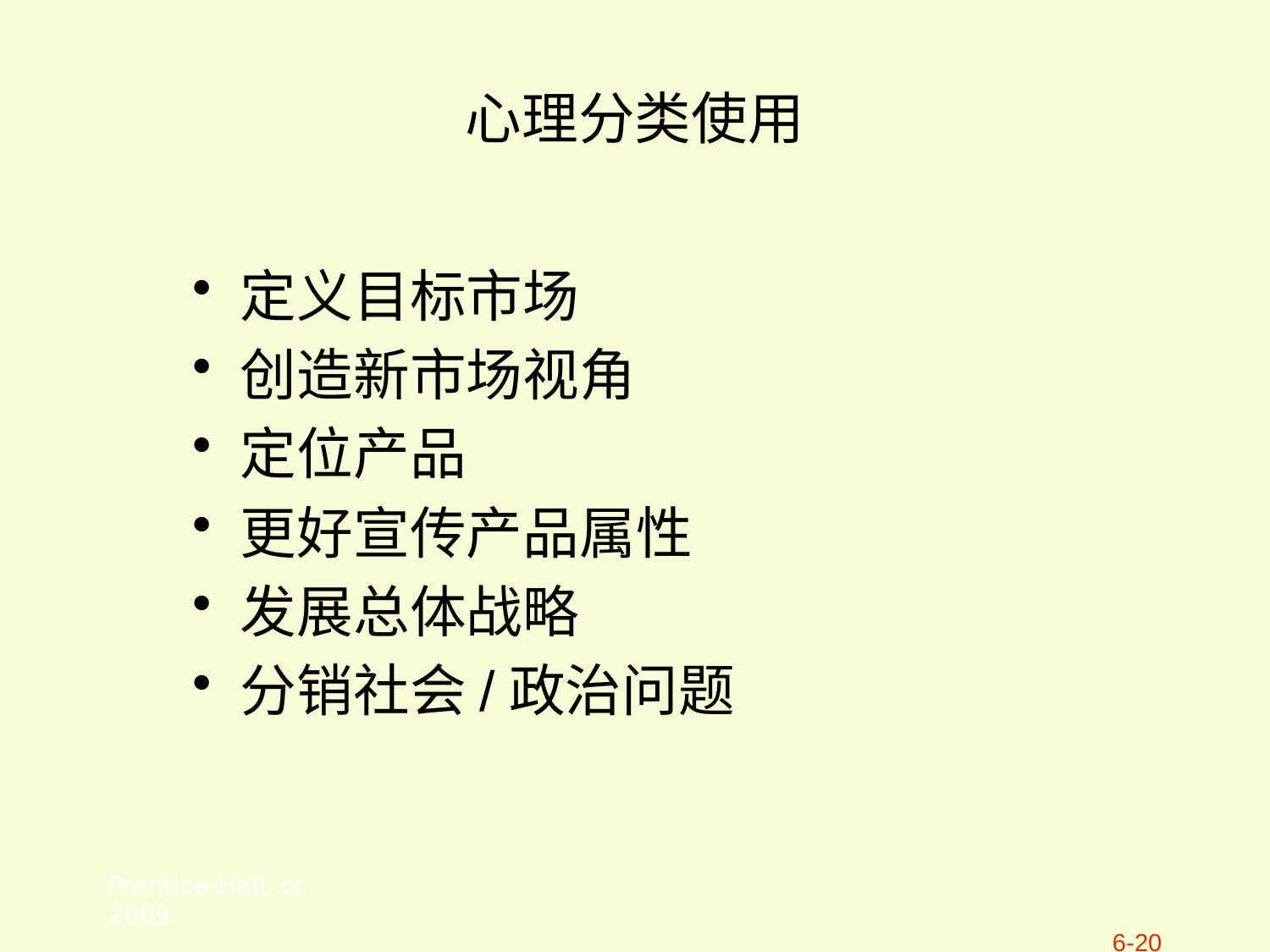

# 心理分类使用
定义目标市场
创造新市场视角
定位产品
更好宣传产品属性
发展总体战略
分销社会/政治问题
Prentice-Hall, cr 2009
6-20